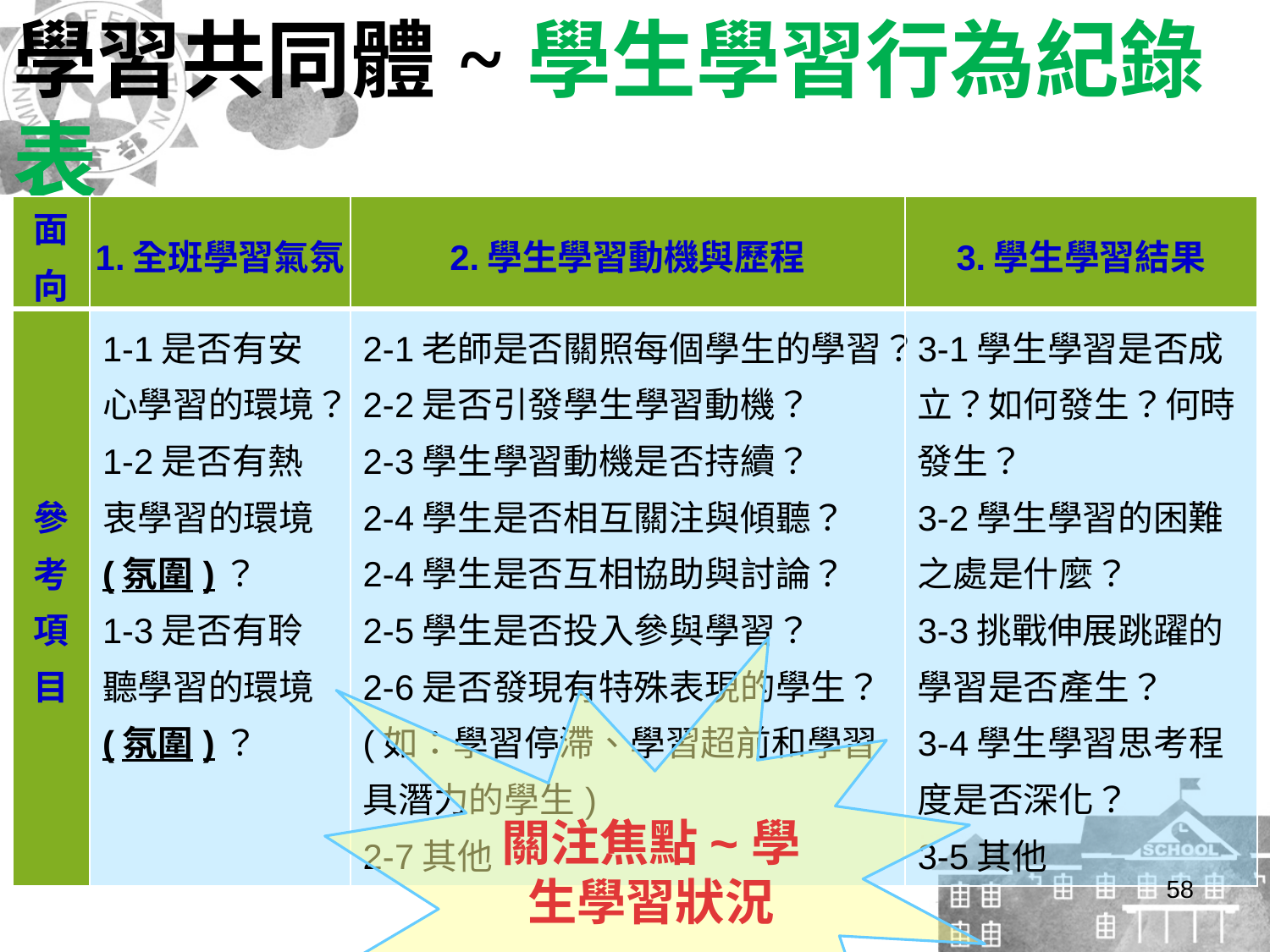

學習共同體~學生學習行為紀錄表
| 面向 | 1.全班學習氣氛 | 2.學生學習動機與歷程 | 3.學生學習結果 |
| --- | --- | --- | --- |
| 參考項目 | 1-1是否有安心學習的環境？ 1-2是否有熱衷學習的環境(氛圍)？ 1-3是否有聆聽學習的環境(氛圍)？ | 2-1老師是否關照每個學生的學習？ 2-2是否引發學生學習動機？ 2-3學生學習動機是否持續？ 2-4學生是否相互關注與傾聽？ 2-4學生是否互相協助與討論？ 2-5學生是否投入參與學習？ 2-6是否發現有特殊表現的學生？(如：學習停滯、學習超前和學習具潛力的學生) 2-7其他 | 3-1學生學習是否成立？如何發生？何時發生？ 3-2學生學習的困難之處是什麼？ 3-3挑戰伸展跳躍的學習是否產生？ 3-4學生學習思考程度是否深化？ 3-5其他 |

關注焦點~學生學習狀況

58